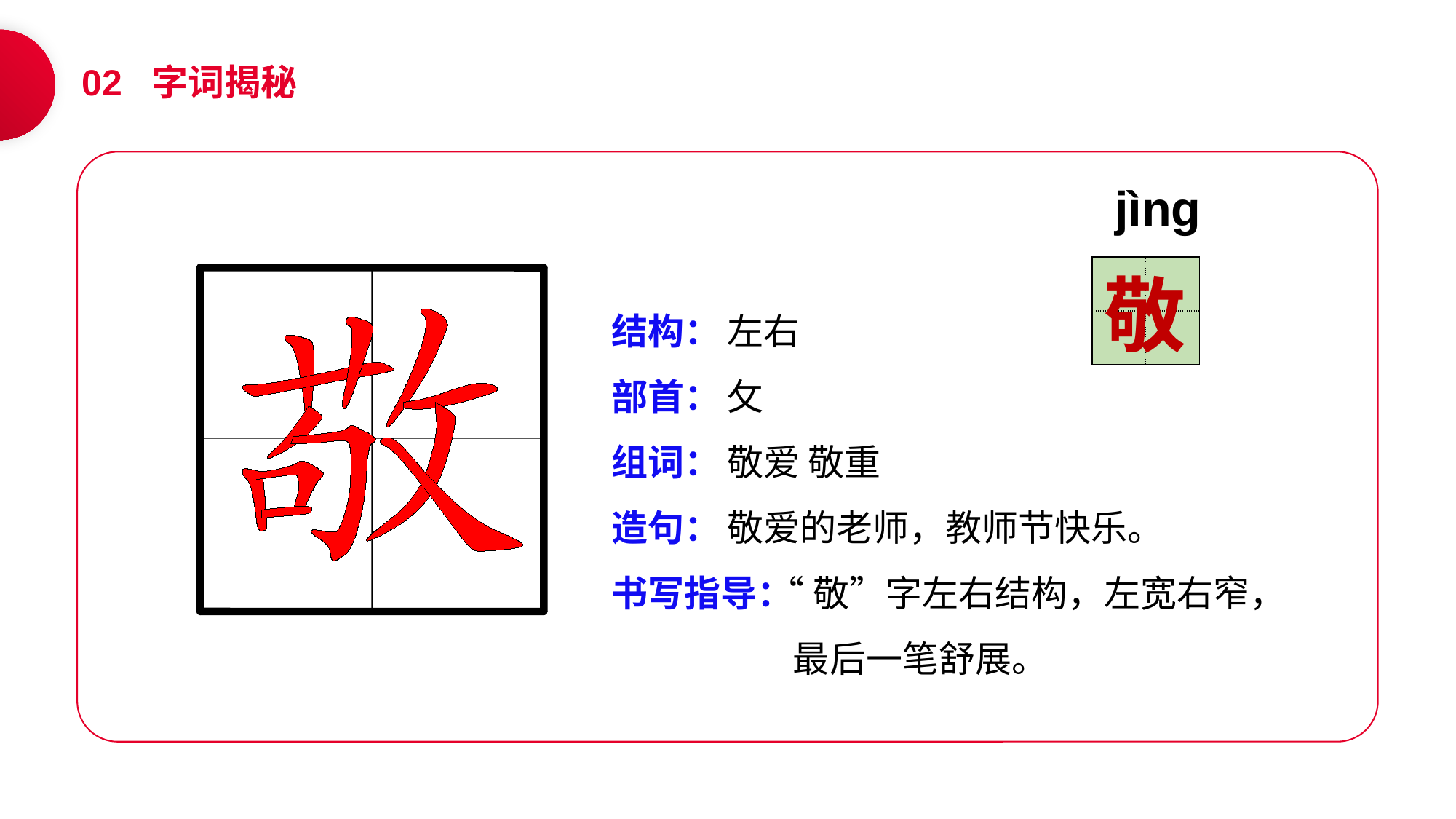

02  字词揭秘
jìng
|  |  |
| --- | --- |
|  |  |
敬

结构：
部首：
组词：
造句：
书写指导：

左右
攵
敬爱 敬重
敬爱的老师，教师节快乐。
     “敬”字左右结构，左宽右窄，
       最后一笔舒展。